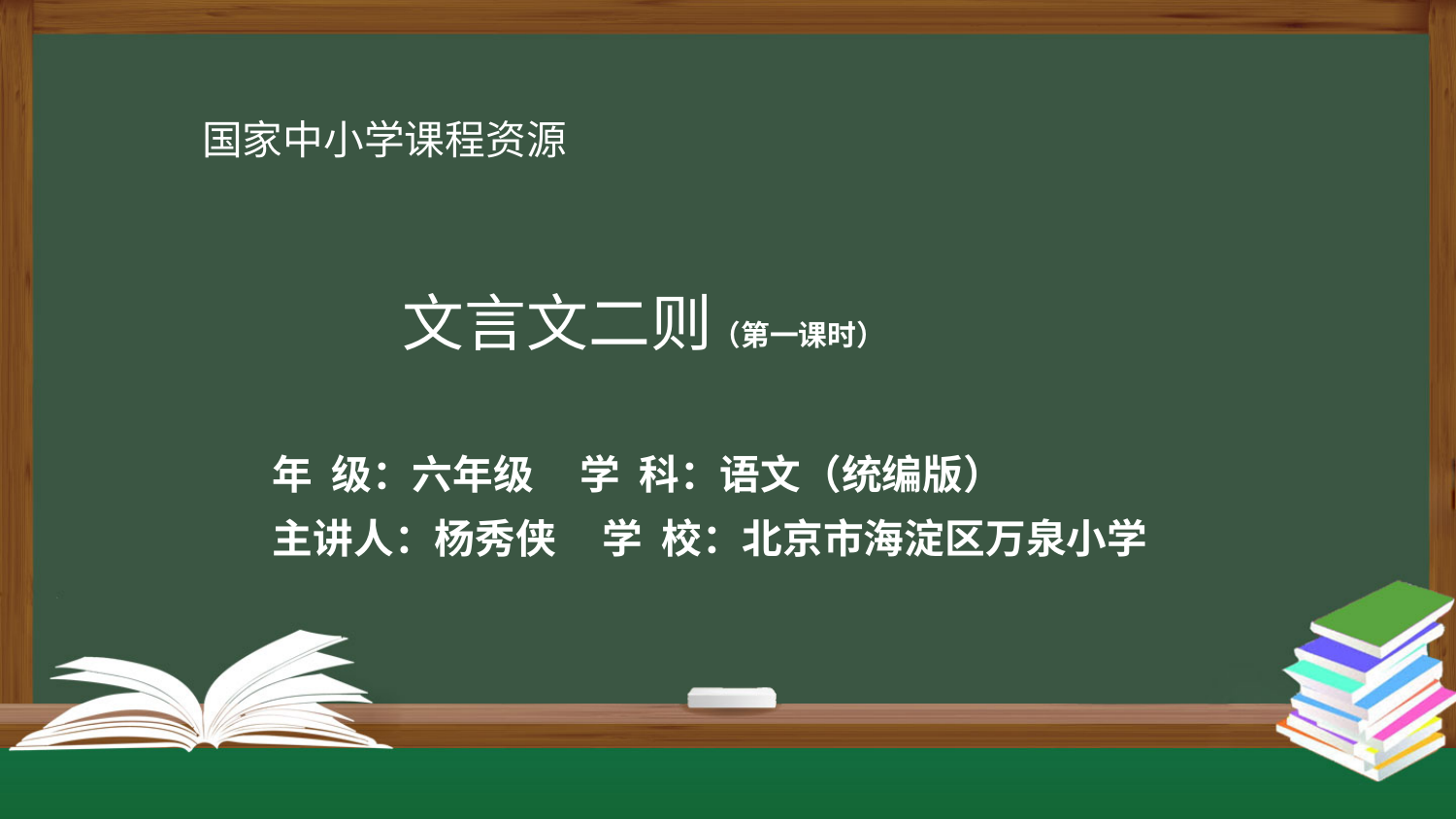

国家中小学课程资源
# 文言文二则（第一课时）
年  级：六年级     学  科：语文（统编版）
主讲人：杨秀侠     学  校：北京市海淀区万泉小学